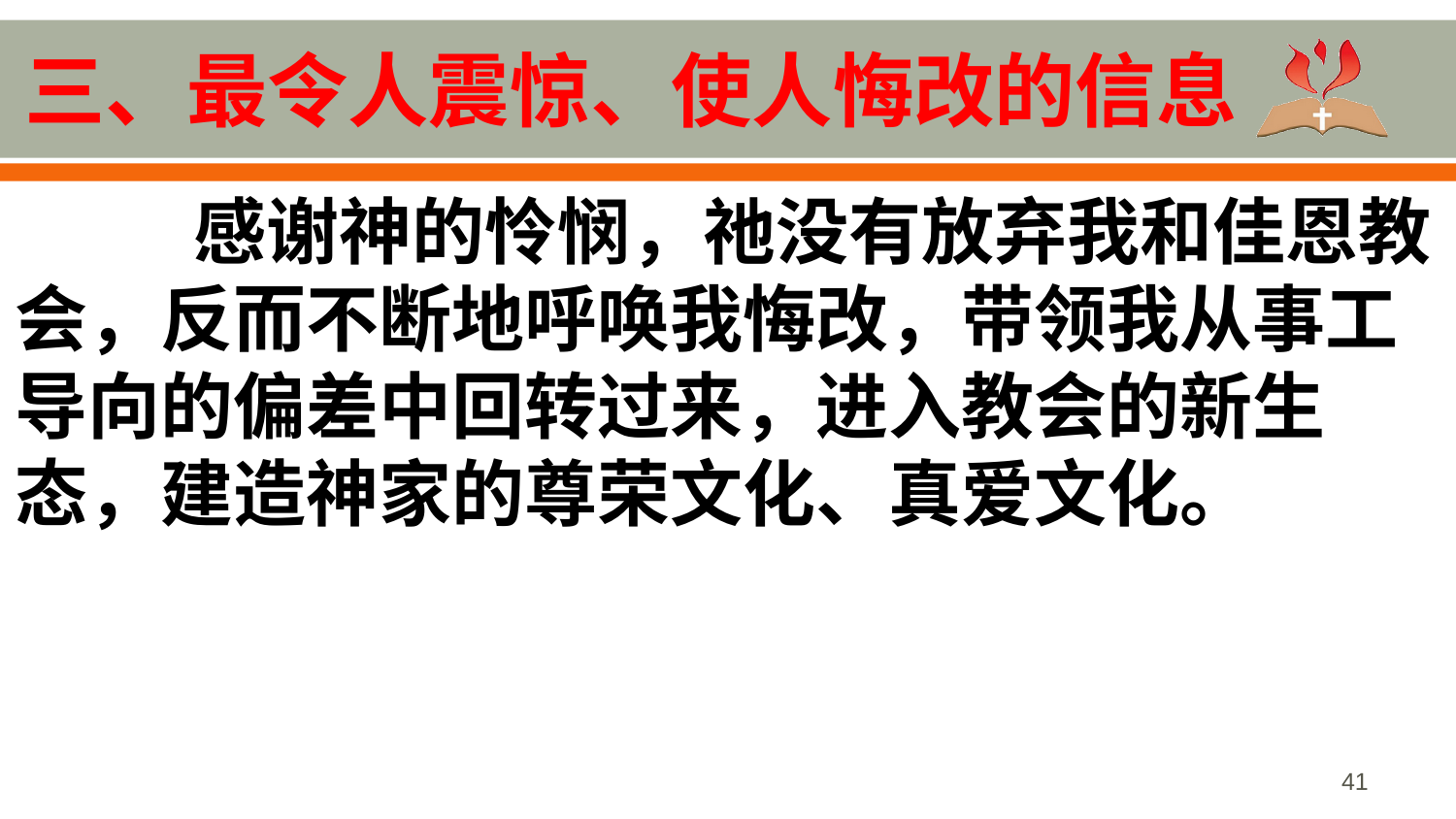

# 三、最令人震惊、使人悔改的信息
 感谢神的怜悯，祂没有放弃我和佳恩教会，反而不断地呼唤我悔改，带领我从事工导向的偏差中回转过来，进入教会的新生态，建造神家的尊荣文化、真爱文化。
41